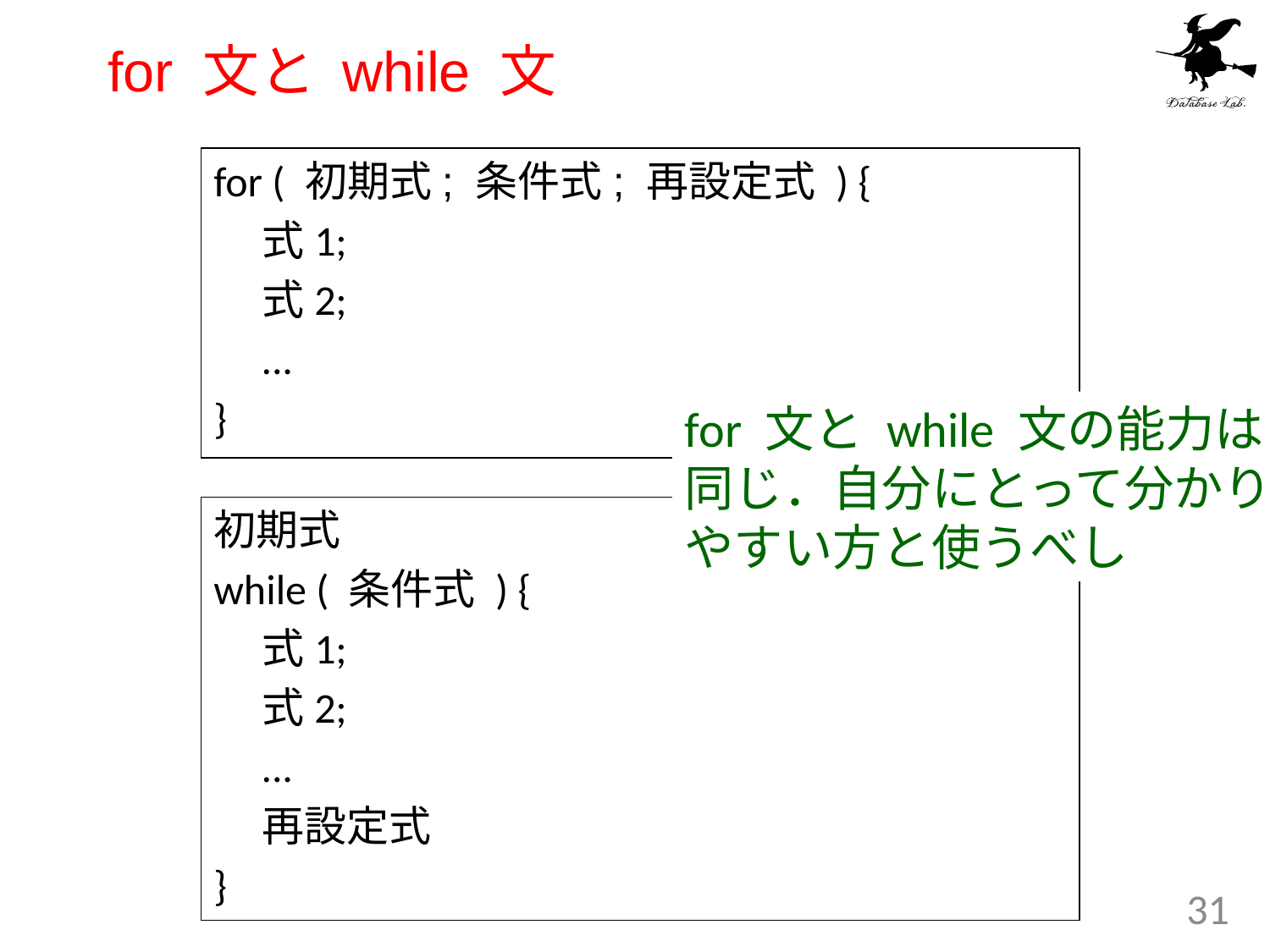

# for 文と while 文

for ( 初期式; 条件式; 再設定式 ) {
    式1;
    式2;
     ...
}

for 文と while 文の能力は
同じ．自分にとって分かり
やすい方と使うべし
初期式
while ( 条件式 ) {
    式1;
    式2;
     ...
    再設定式
}

31